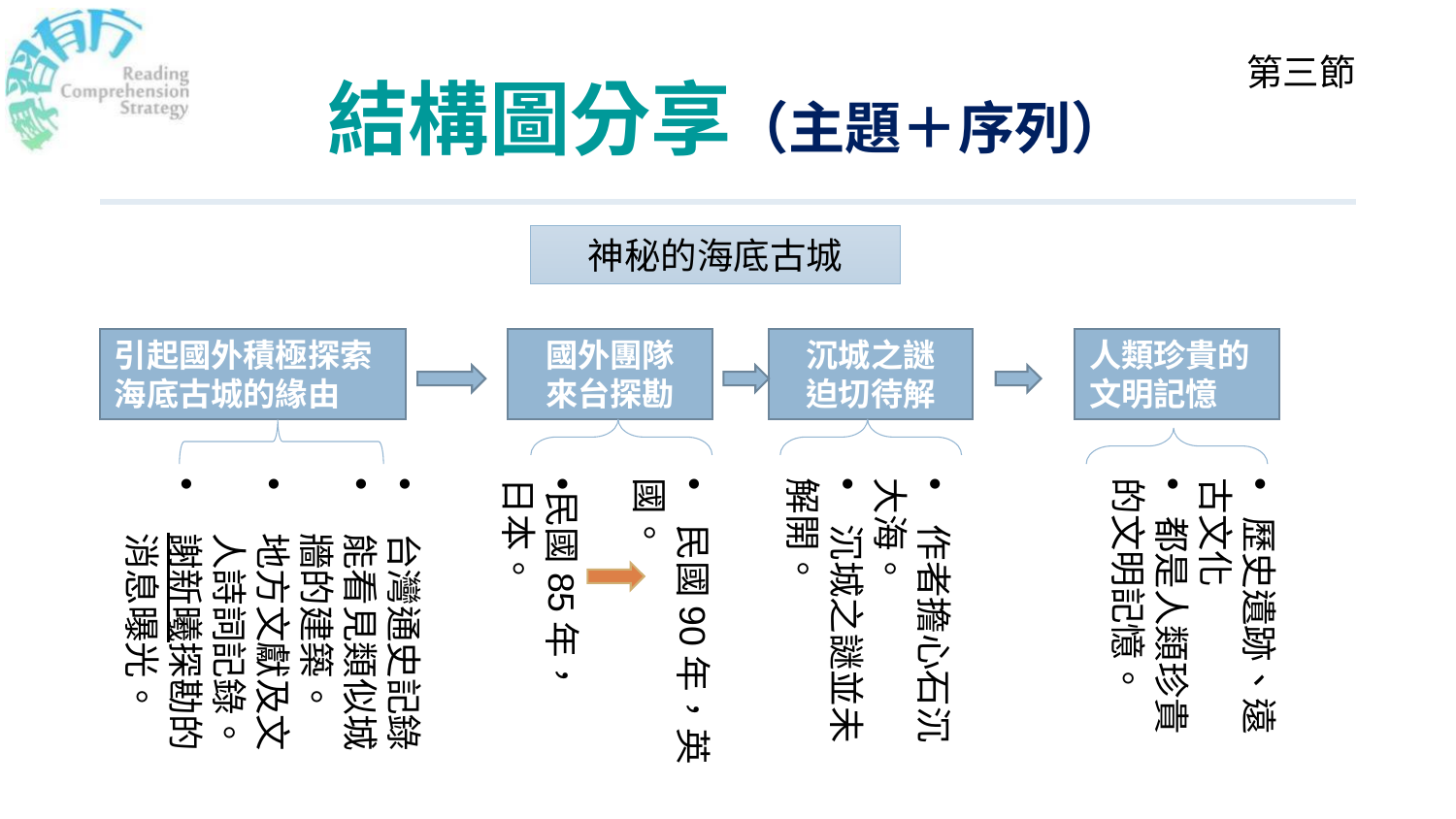

第三節
# 結構圖分享（主題＋序列）
神秘的海底古城
引起國外積極探索海底古城的緣由
國外團隊
來台探勘
沉城之謎
迫切待解
人類珍貴的文明記憶

   作者擔心石沉大海。
   沉城之謎並未解開。
台灣通史記錄
能看見類似城牆的建築。
地方文獻及文人詩詞記錄。
謝新曦探勘的消息曝光。
民國85年，日本。
   民國90年，英國。
  歷史遺跡、遠古文化
  都是人類珍貴的文明記憶。